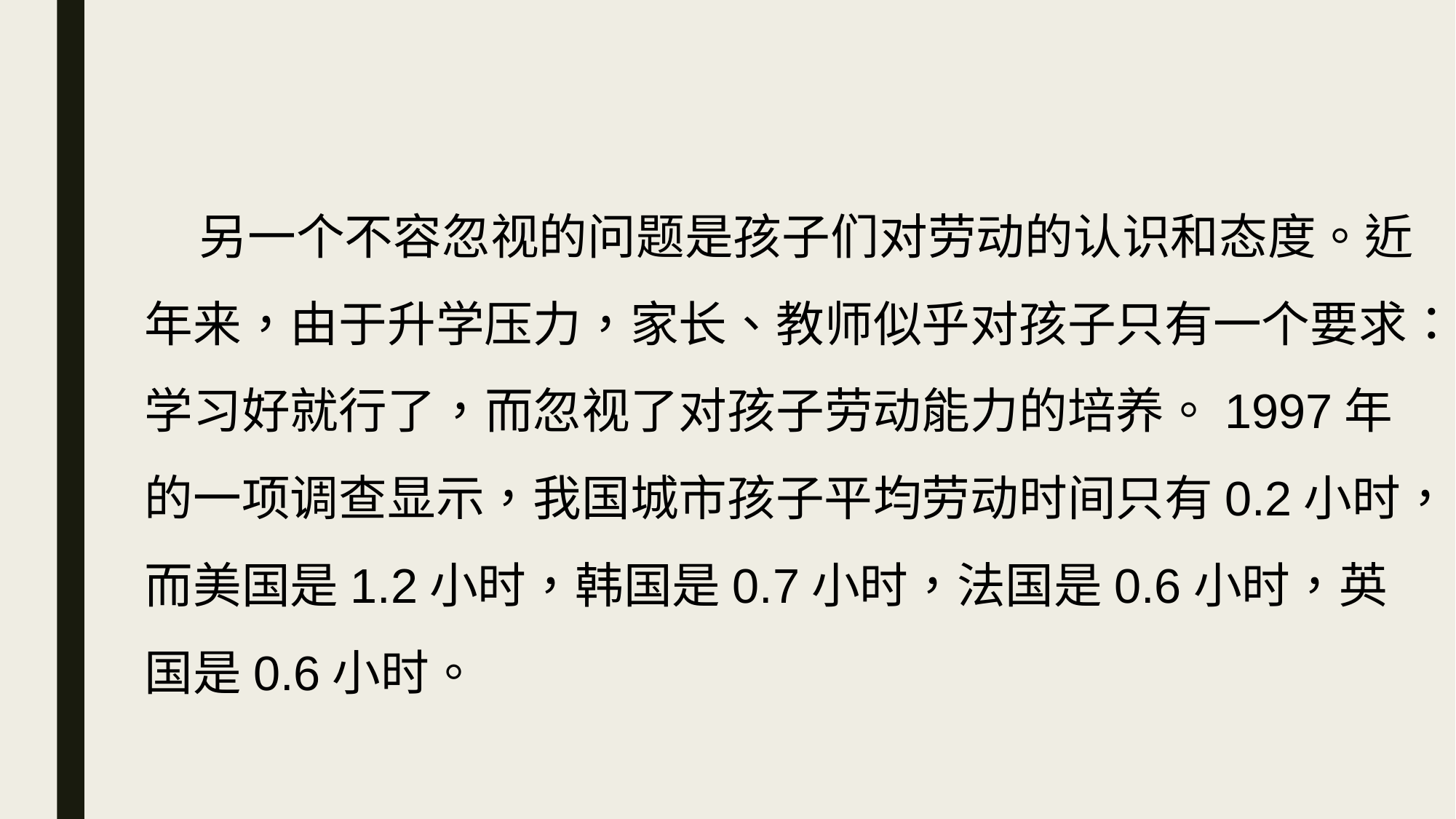

另一个不容忽视的问题是孩子们对劳动的认识和态度。近年来，由于升学压力，家长、教师似乎对孩子只有一个要求：学习好就行了，而忽视了对孩子劳动能力的培养。1997年的一项调查显示，我国城市孩子平均劳动时间只有0.2小时，而美国是1.2小时，韩国是0.7小时，法国是0.6小时，英国是0.6小时。